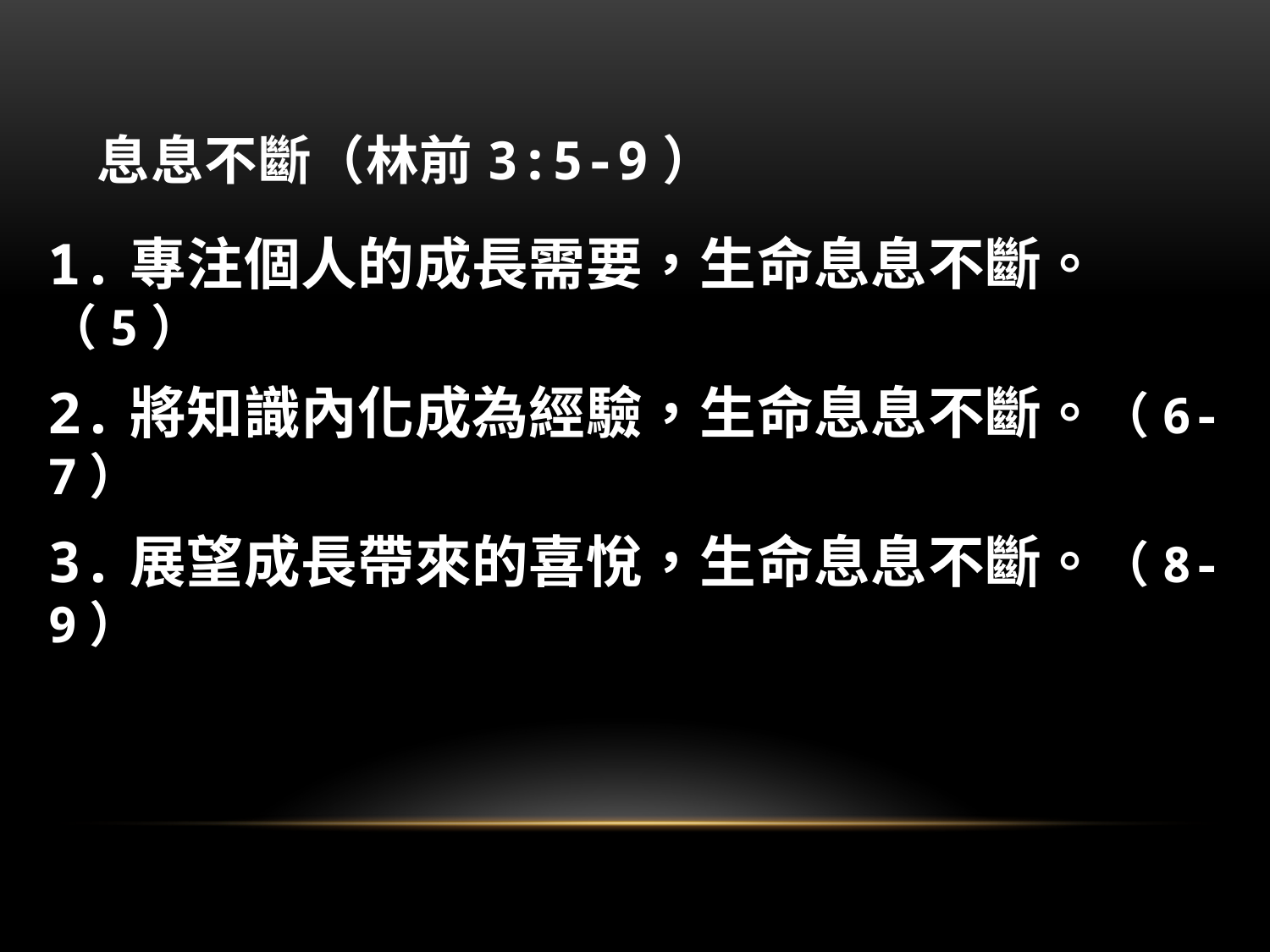

# 息息不斷（林前3:5-9）
1.專注個人的成長需要，生命息息不斷。（5）
2.將知識內化成為經驗，生命息息不斷。（6-7）
3.展望成長帶來的喜悅，生命息息不斷。（8-9）